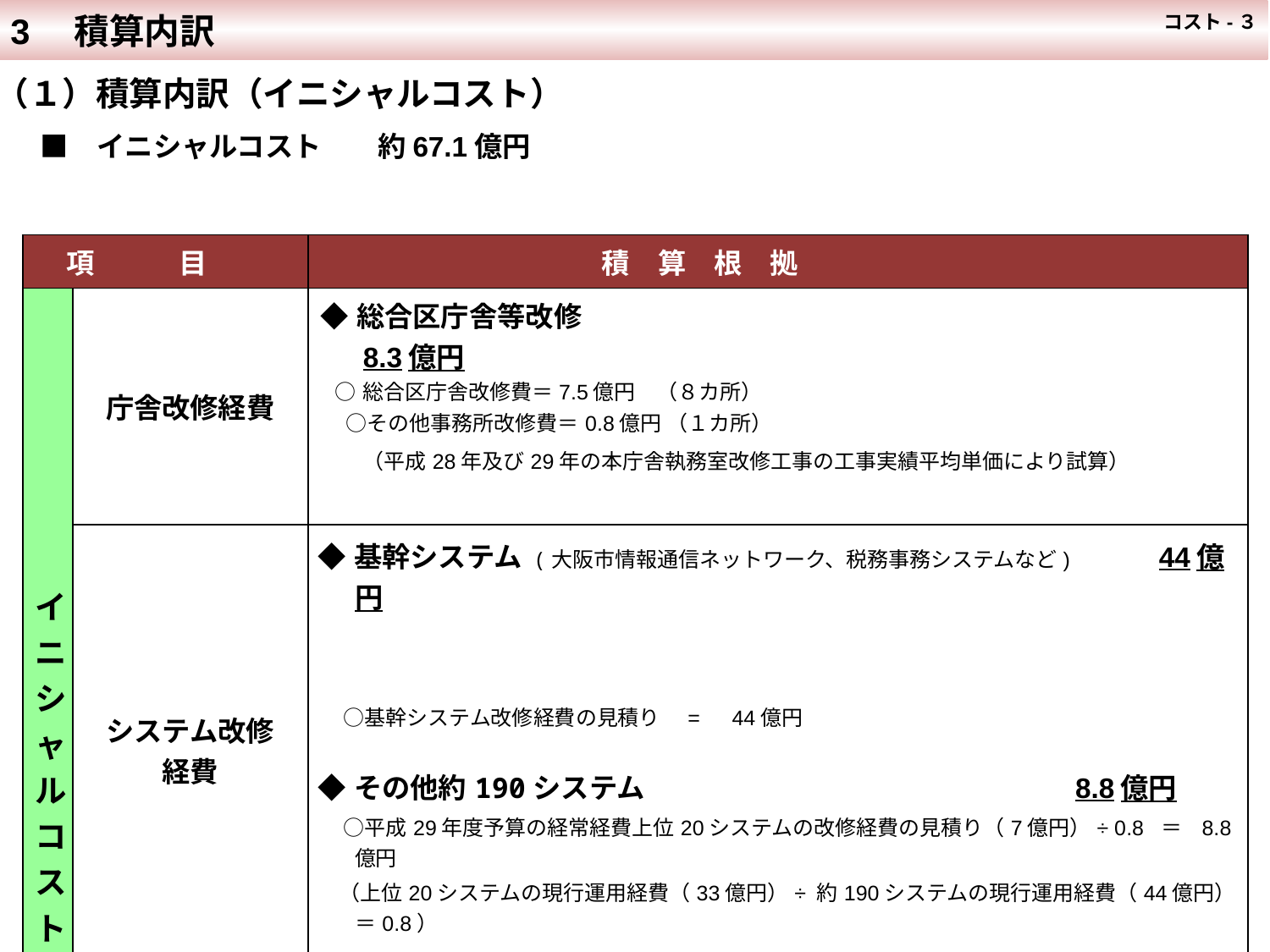

3　積算内訳
 コスト-３
（１）積算内訳（イニシャルコスト）
　■　イニシャルコスト　　約67.1億円
| 項　　　目 |  | 積　算　根　拠 |
| --- | --- | --- |
| イニシャルコスト | 庁舎改修経費 | ◆総合区庁舎等改修　　　　　　　　　　　　　　　　　　　　　　　　 8.3億円 ○総合区庁舎改修費＝7.5億円　（８カ所） 　 ○その他事務所改修費＝0.8億円 （１カ所） 　　（平成28年及び29年の本庁舎執務室改修工事の工事実績平均単価により試算） |
|  | システム改修 経費 | ◆基幹システム (大阪市情報通信ネットワーク、税務事務システムなど) 44億円　　 　　　　　　　　　　　　　　　　　　　　 　　　　　　　　　　　　　　　　　　　　　　　　　　　　　　　　　　　　　　　　　　　　 　　　　　　　　　　　　　 　 　 ○基幹システム改修経費の見積り　=　44億円 ◆その他約190システム　　　　　　　　　　　　　　　8.8億円 　 ○平成29年度予算の経常経費上位20システムの改修経費の見積り（7億円）÷ 0.8 ＝ 8.8億円 　（上位20システムの現行運用経費（33億円）÷ 約190システムの現行運用経費（44億円）＝0.8） |
|  | その他 | ◆移転経費　　　　　　　　　　　　　　　　 　 　　　　　　　　　0.5億円　　　　　　　　　　　　　　　　　　　　　　　　　　　　　　　 　 　　 　　 　 　 ○一人あたり移転経費（過去実績より） 　　　@14,771円 × 1,272人 × 110% 21百万円 　 ○パソコン等移設単価（市単価） 　　　@20,000円 × 1,272人 　　　25百万円 |